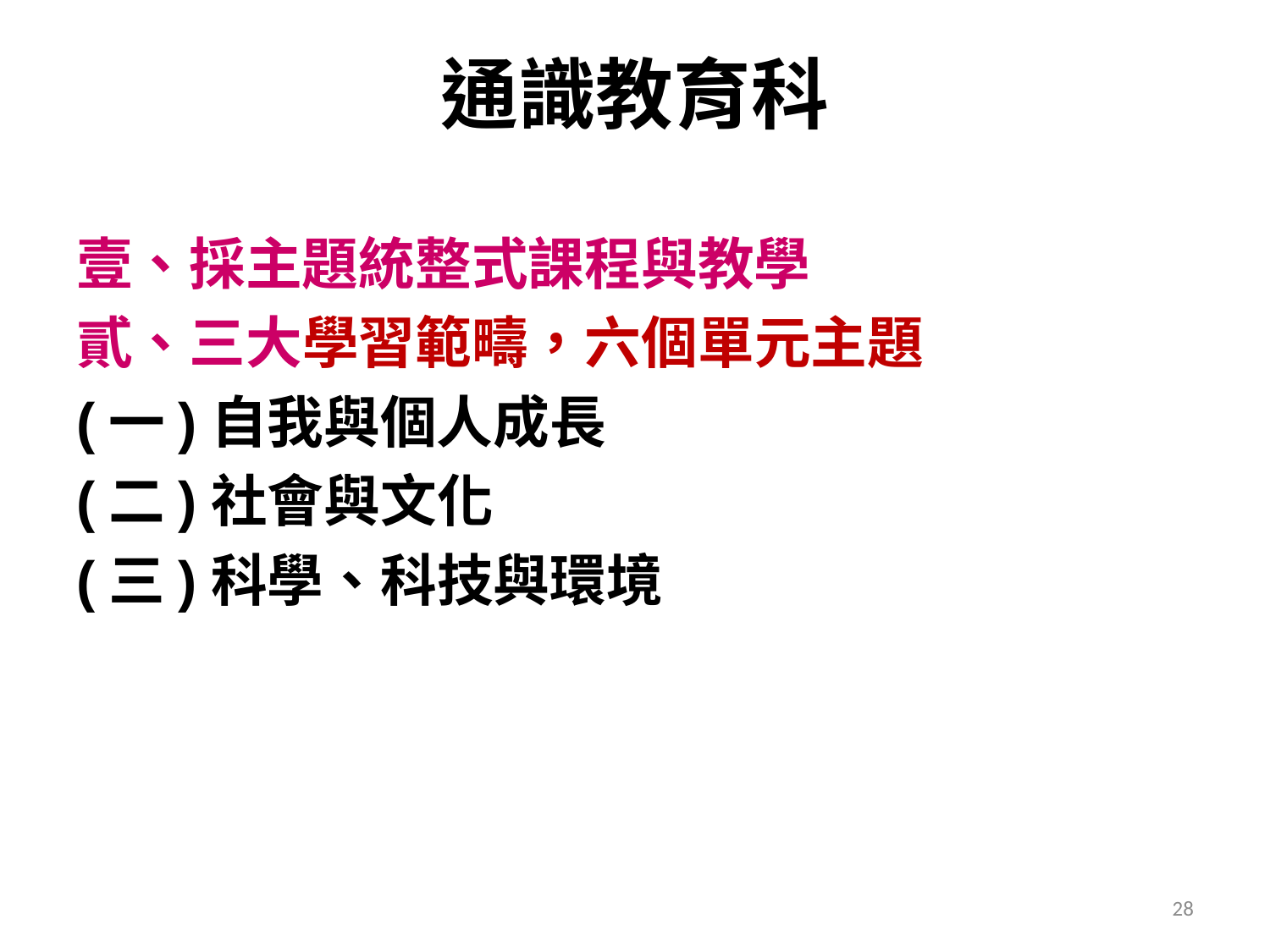

# 通識教育科
壹、採主題統整式課程與教學
貳、三大學習範疇，六個單元主題
(一)自我與個人成長
(二)社會與文化
(三)科學、科技與環境
28